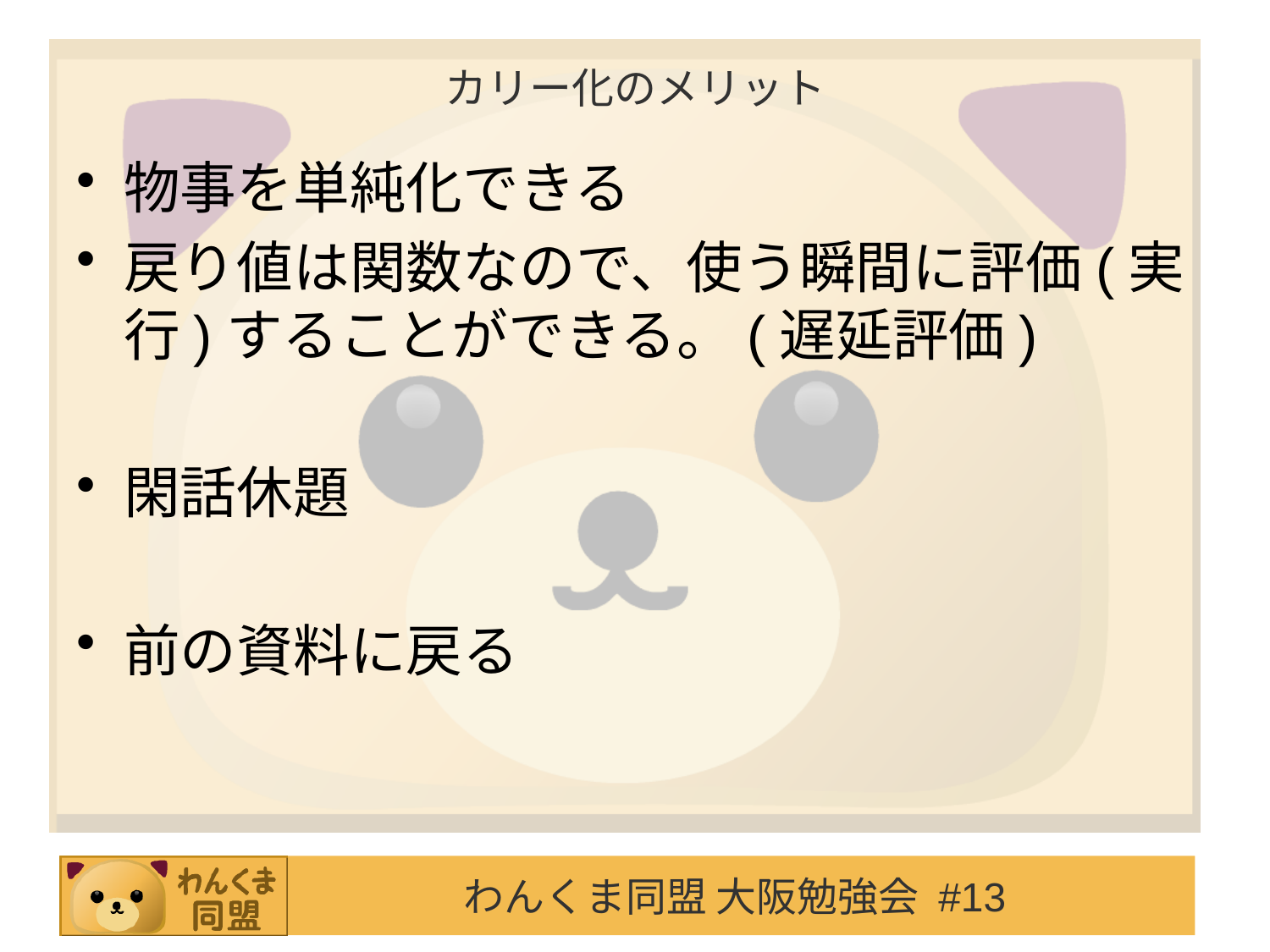

# カリー化のメリット
物事を単純化できる
戻り値は関数なので、使う瞬間に評価(実行)することができる。(遅延評価)

閑話休題

前の資料に戻る